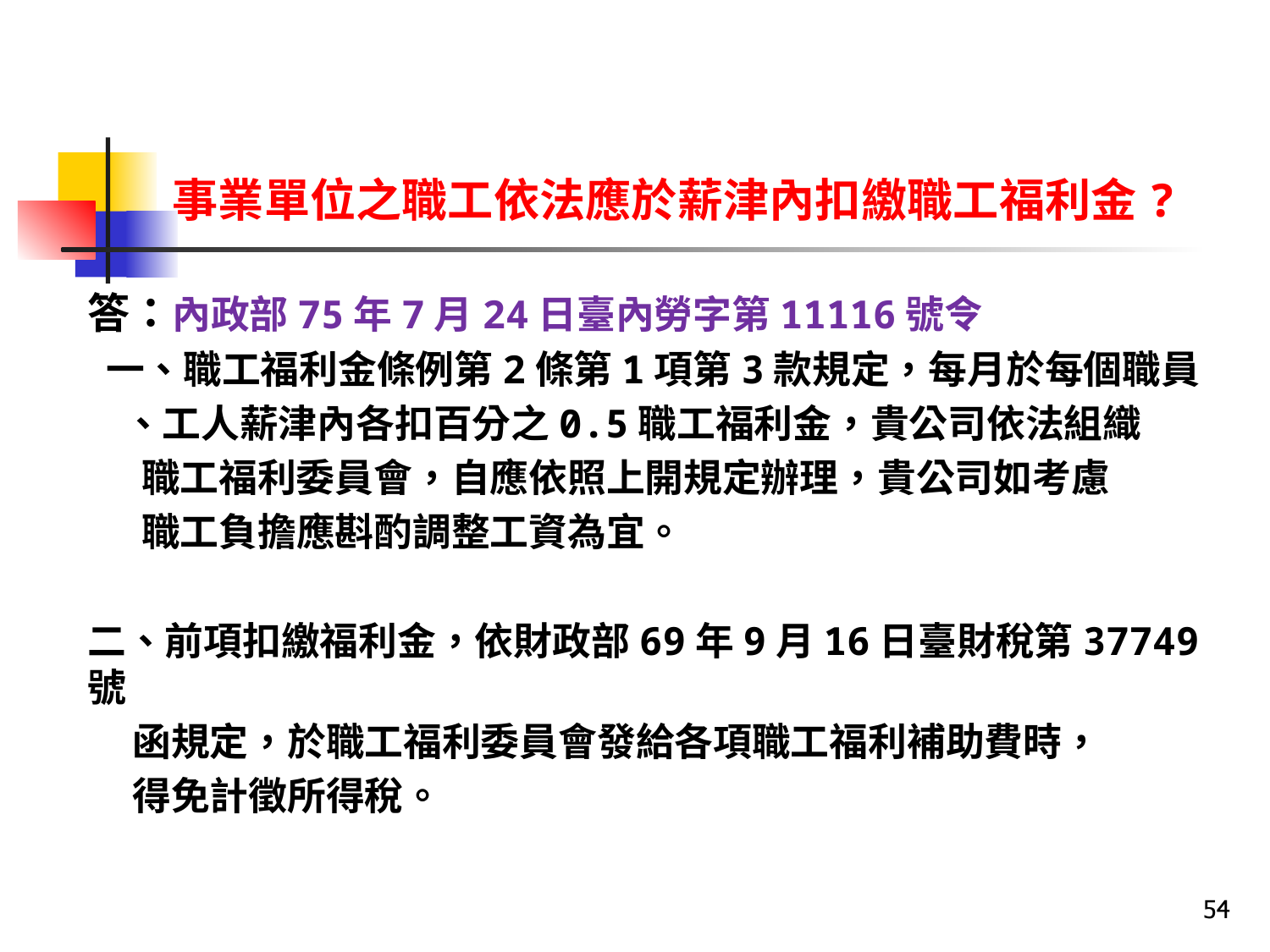

# 事業單位之職工依法應於薪津內扣繳職工福利金?
答：內政部75年7月24日臺內勞字第11116號令
 一、職工福利金條例第2條第1項第3款規定，每月於每個職員
   、工人薪津內各扣百分之0.5職工福利金，貴公司依法組織
     職工福利委員會，自應依照上開規定辦理，貴公司如考慮
     職工負擔應斟酌調整工資為宜。

二、前項扣繳福利金，依財政部69年9月16日臺財稅第37749號
    函規定，於職工福利委員會發給各項職工福利補助費時，
    得免計徵所得稅。

54